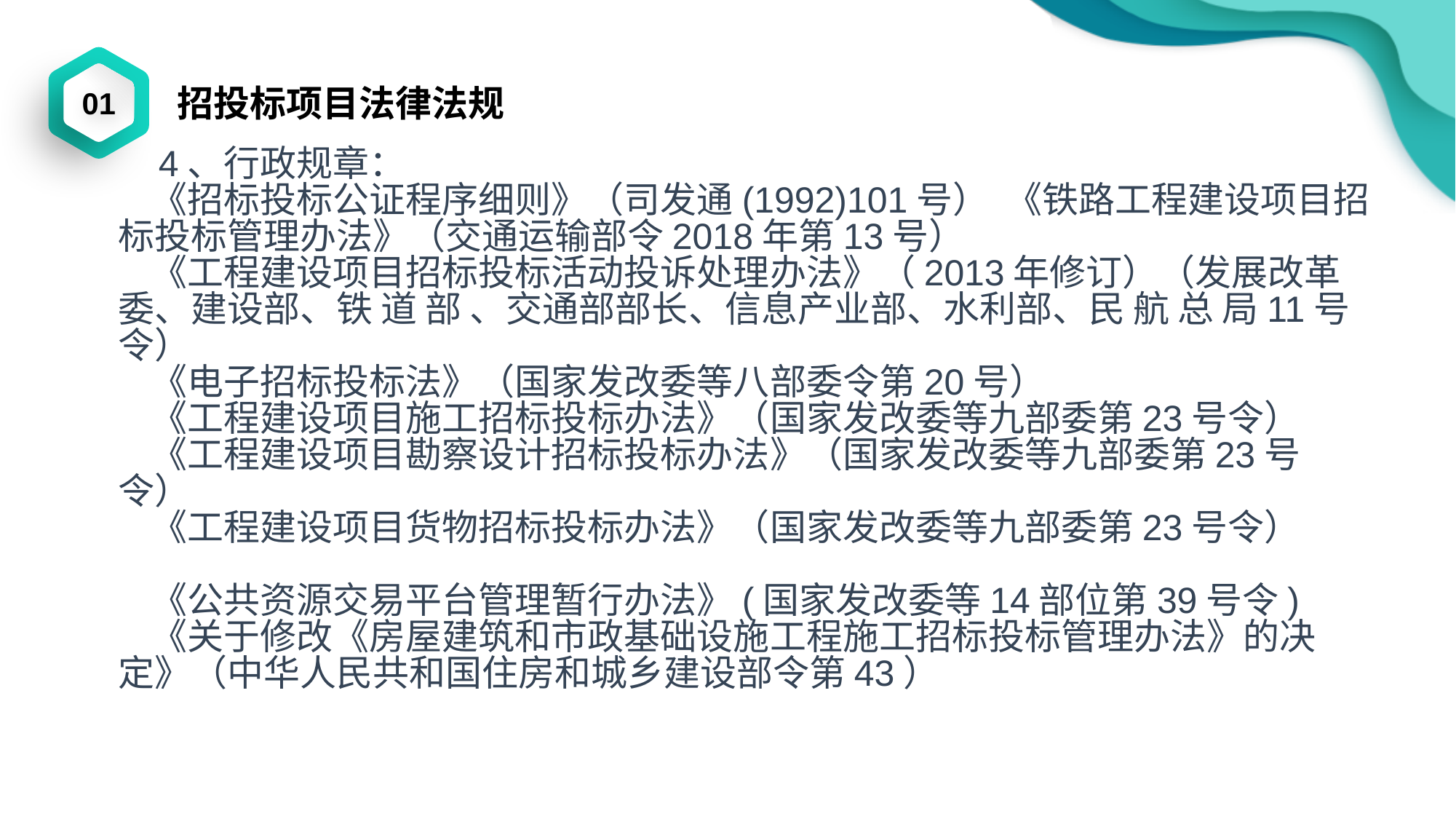

01
招投标项目法律法规
    4、行政规章：
   《招标投标公证程序细则》（司发通(1992)101号）  《铁路工程建设项目招标投标管理办法》（交通运输部令2018年第13号）
   《工程建设项目招标投标活动投诉处理办法》（2013年修订）（发展改革委、建设部、铁 道 部 、交通部部长、信息产业部、水利部、民 航 总 局11号令）
   《电子招标投标法》（国家发改委等八部委令第20号）
   《工程建设项目施工招标投标办法》（国家发改委等九部委第23号令）
   《工程建设项目勘察设计招标投标办法》（国家发改委等九部委第23号令）
   《工程建设项目货物招标投标办法》（国家发改委等九部委第23号令）
   《公共资源交易平台管理暂行办法》(国家发改委等14部位第39号令)
   《关于修改《房屋建筑和市政基础设施工程施工招标投标管理办法》的决 定》（中华人民共和国住房和城乡建设部令第43）